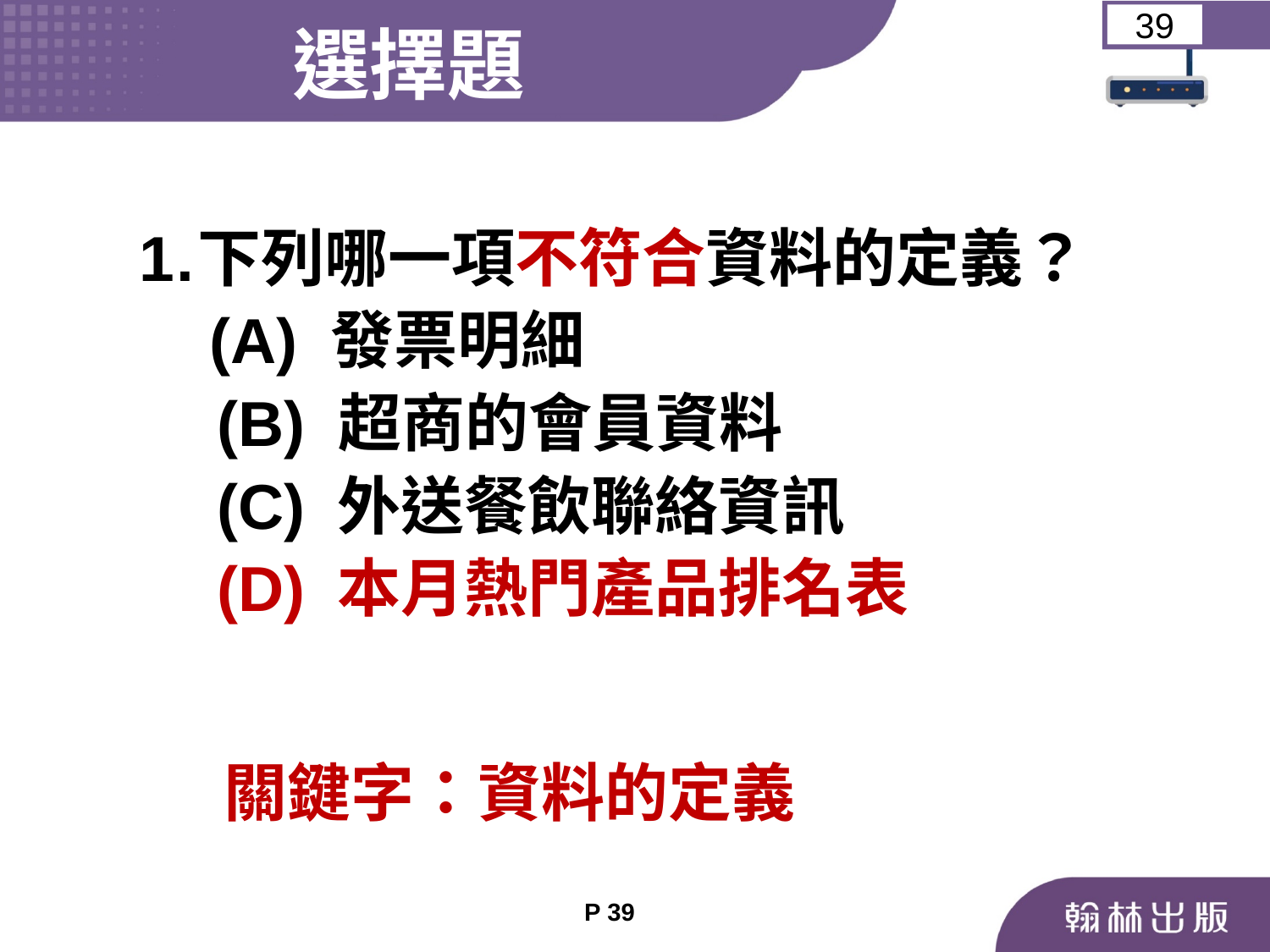

選擇題

39
下列哪一項不符合資料的定義？
    (A) 發票明細
	   (B) 超商的會員資料
	   (C) 外送餐飲聯絡資訊
	   (D) 本月熱門產品排名表

關鍵字：資料的定義
P 39